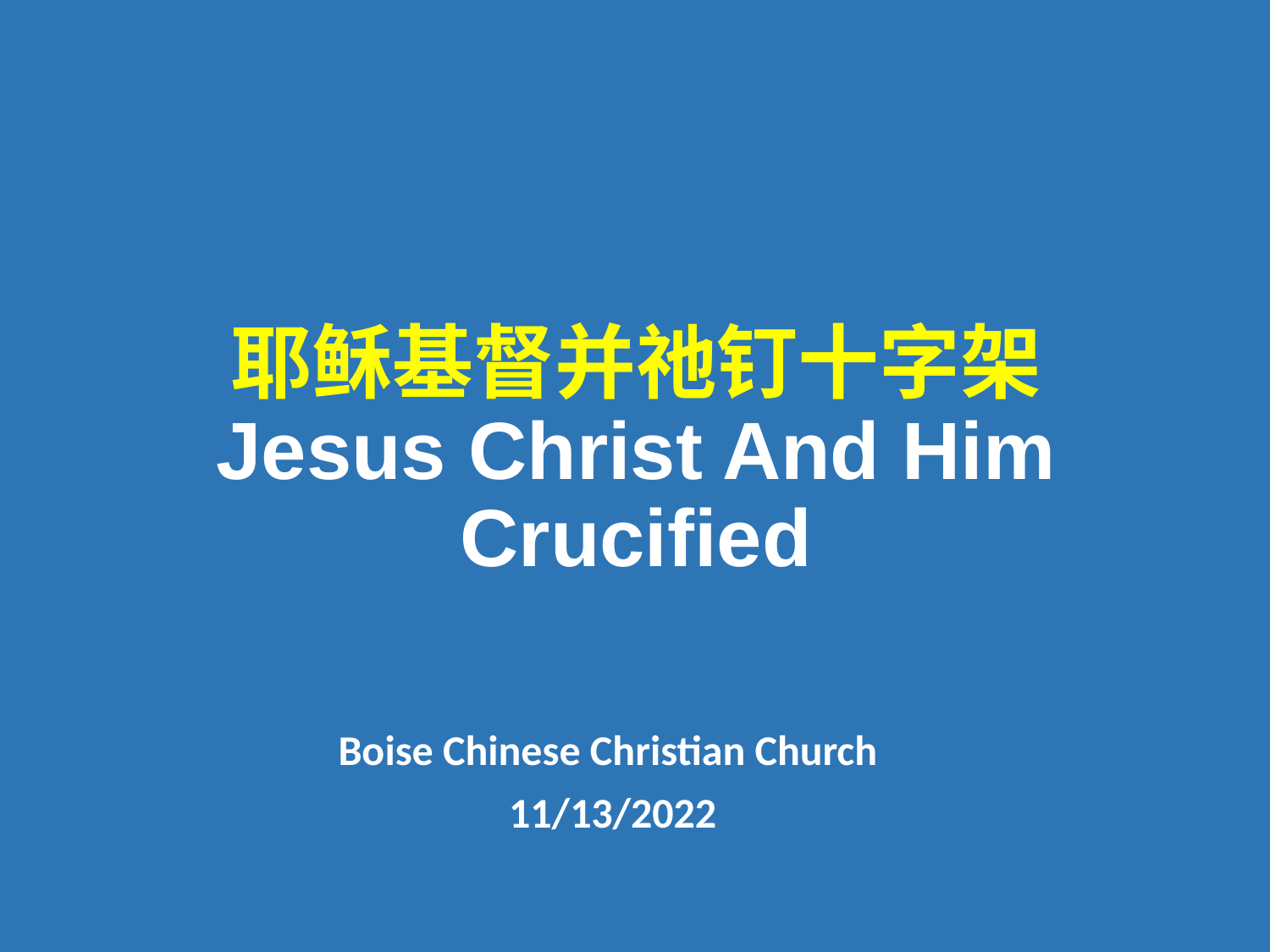

# 耶稣基督并祂钉十字架 Jesus Christ And Him Crucified
Boise Chinese Christian Church
11/13/2022